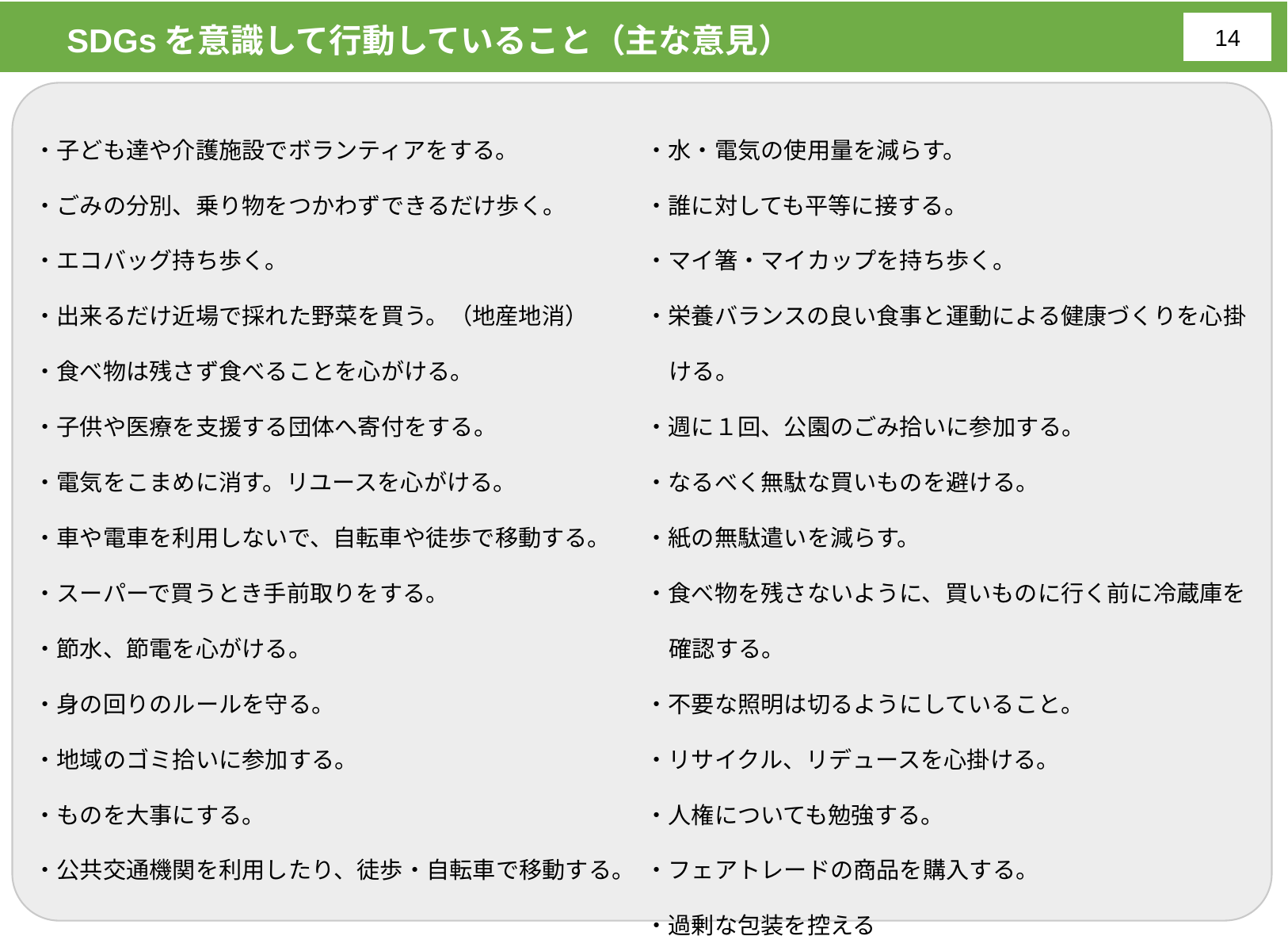

SDGsを意識して行動していること（主な意見）
14

・子ども達や介護施設でボランティアをする。
・ごみの分別、乗り物をつかわずできるだけ歩く。
・エコバッグ持ち歩く。
・出来るだけ近場で採れた野菜を買う。（地産地消）
・食べ物は残さず食べることを心がける。
・子供や医療を支援する団体へ寄付をする。
・電気をこまめに消す。リユースを心がける。
・車や電車を利用しないで、自転車や徒歩で移動する。
・スーパーで買うとき手前取りをする。
・節水、節電を心がける。
・身の回りのルールを守る。
・地域のゴミ拾いに参加する。
・ものを大事にする。
・公共交通機関を利用したり、徒歩・自転車で移動する。
・水・電気の使用量を減らす。
・誰に対しても平等に接する。
・マイ箸・マイカップを持ち歩く。
・栄養バランスの良い食事と運動による健康づくりを心掛ける。
・週に１回、公園のごみ拾いに参加する。
・なるべく無駄な買いものを避ける。
・紙の無駄遣いを減らす。
・食べ物を残さないように、買いものに行く前に冷蔵庫を確認する。
・不要な照明は切るようにしていること。
・リサイクル、リデュースを心掛ける。
・人権についても勉強する。
・フェアトレードの商品を購入する。
・過剰な包装を控える
　　　　　　　　　　　　　　　　　　　　　　　　　　　　　　　　　等